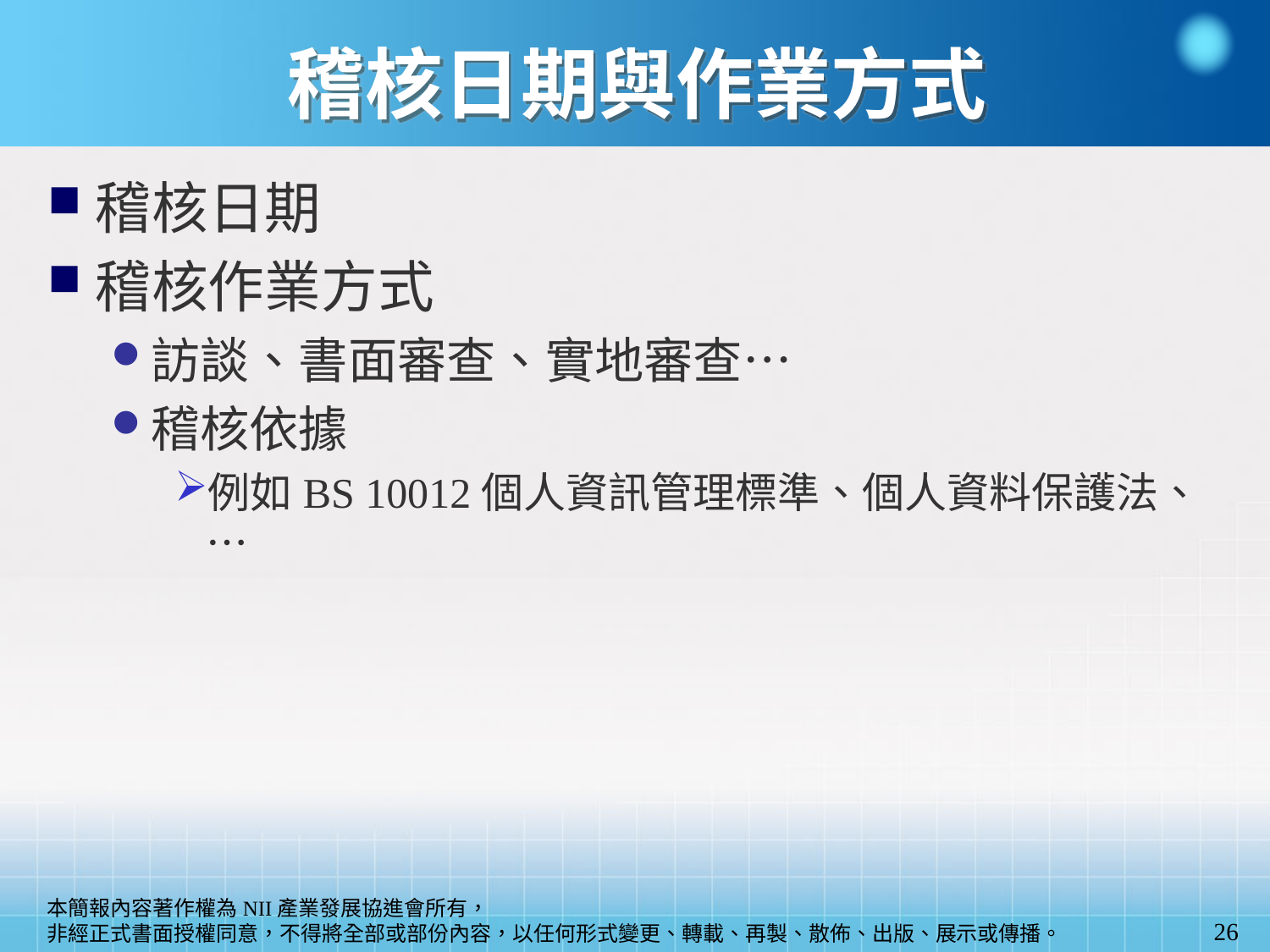

# 稽核日期與作業方式
稽核日期
稽核作業方式
訪談、書面審查、實地審查…
稽核依據
例如BS 10012個人資訊管理標準、個人資料保護法、…

26